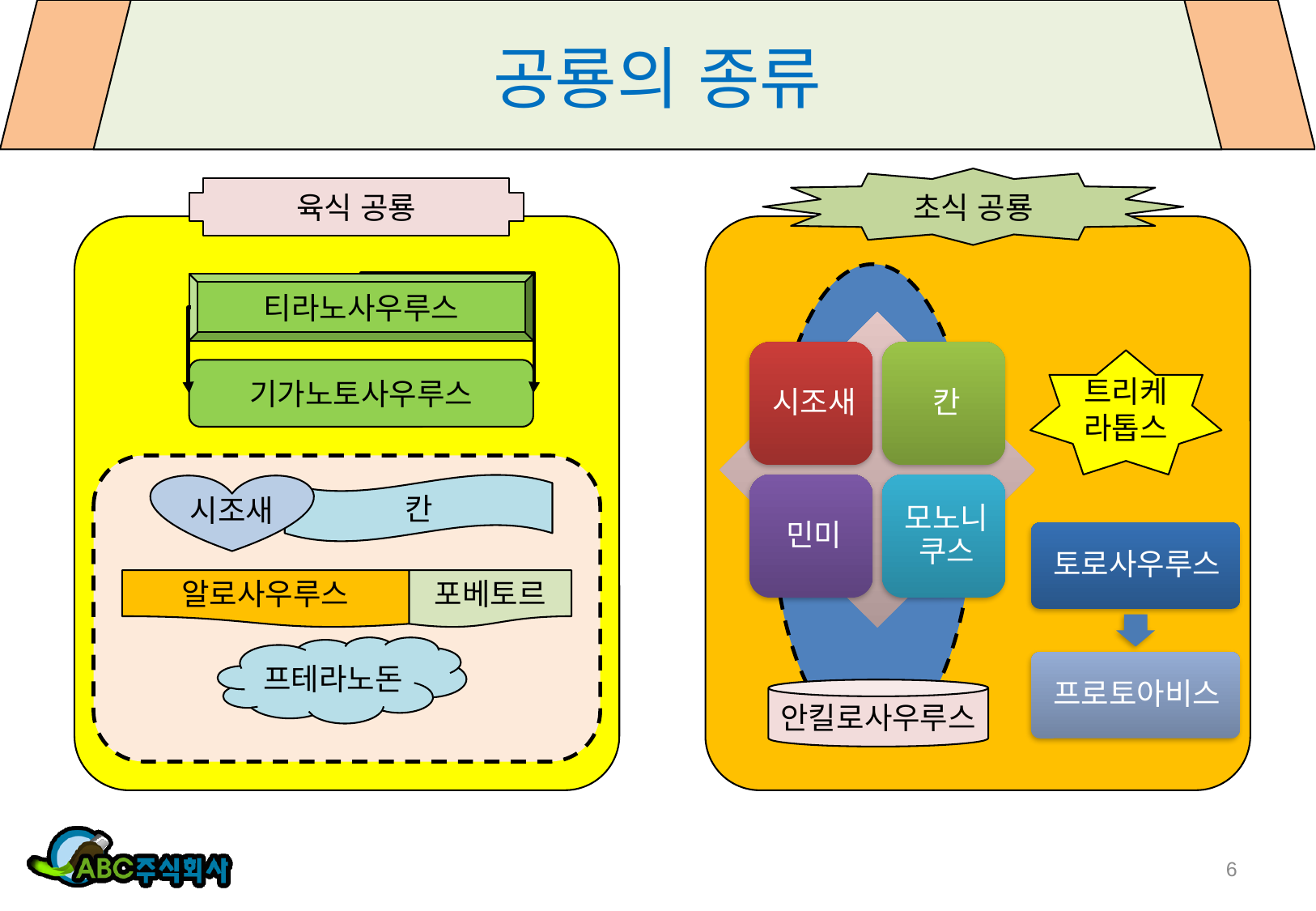

# 공룡의 종류
초식 공룡

시조새
칸
민미
모노니쿠스
트리케
라톱스
토로사우루스

프로토아비스
안킬로사우루스
육식 공룡

티라노사우루스
기가노토사우루스

시조새
칸
알로사우루스
포베토르
프테라노돈
6